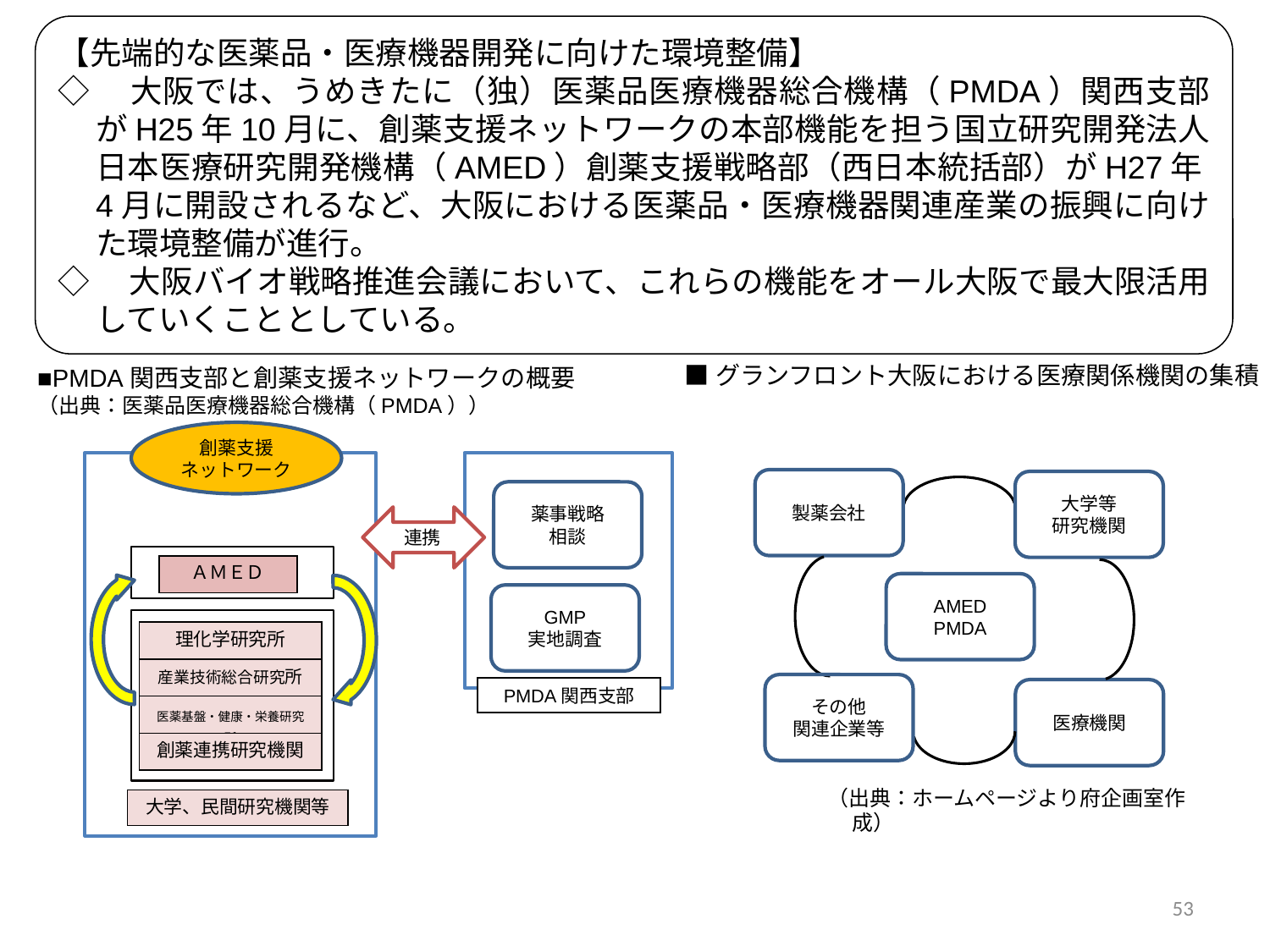

【先端的な医薬品・医療機器開発に向けた環境整備】
◇　大阪では、うめきたに（独）医薬品医療機器総合機構（PMDA）関西支部がH25年10月に、創薬支援ネットワークの本部機能を担う国立研究開発法人日本医療研究開発機構（AMED）創薬支援戦略部（西日本統括部）がH27年4月に開設されるなど、大阪における医薬品・医療機器関連産業の振興に向けた環境整備が進行。
◇　大阪バイオ戦略推進会議において、これらの機能をオール大阪で最大限活用していくこととしている。
■グランフロント大阪における医療関係機関の集積

■PMDA関西支部と創薬支援ネットワークの概要
（出典：医薬品医療機器総合機構（PMDA））

創薬支援
ネットワーク

ＡＭＥＤ

理化学研究所
産業技術総合研究所
医薬基盤・健康・栄養研究所
創薬連携研究機関
大学、民間研究機関等

薬事戦略
相談

連携
GMP
実地調査

PMDA関西支部

製薬会社
大学等
研究機関

AMED
PMDA
その他
関連企業等
医療機関

（出典：ホームページより府企画室作成）
53